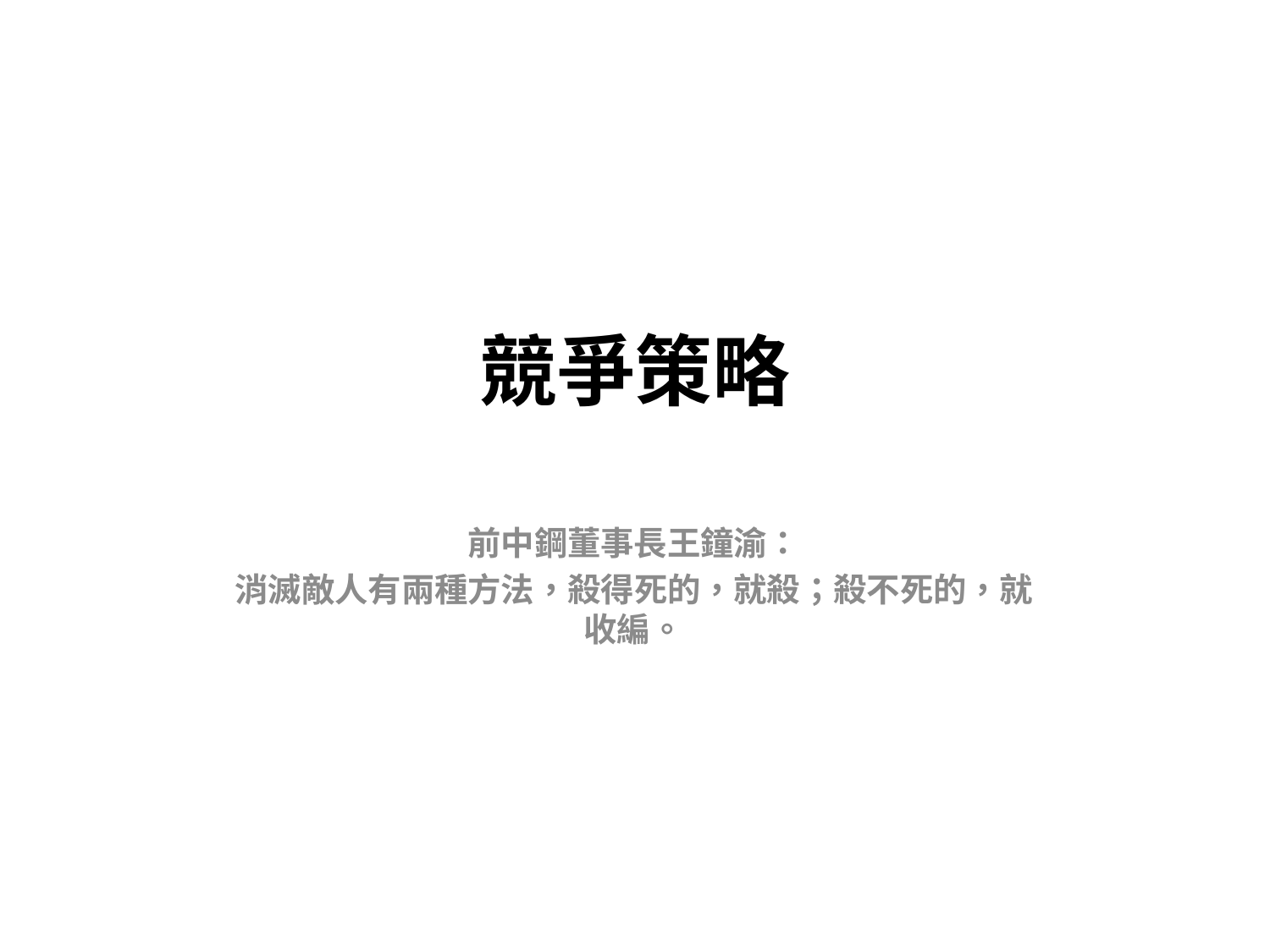

# 競爭策略
前中鋼董事長王鐘渝：
消滅敵人有兩種方法，殺得死的，就殺；殺不死的，就收編。